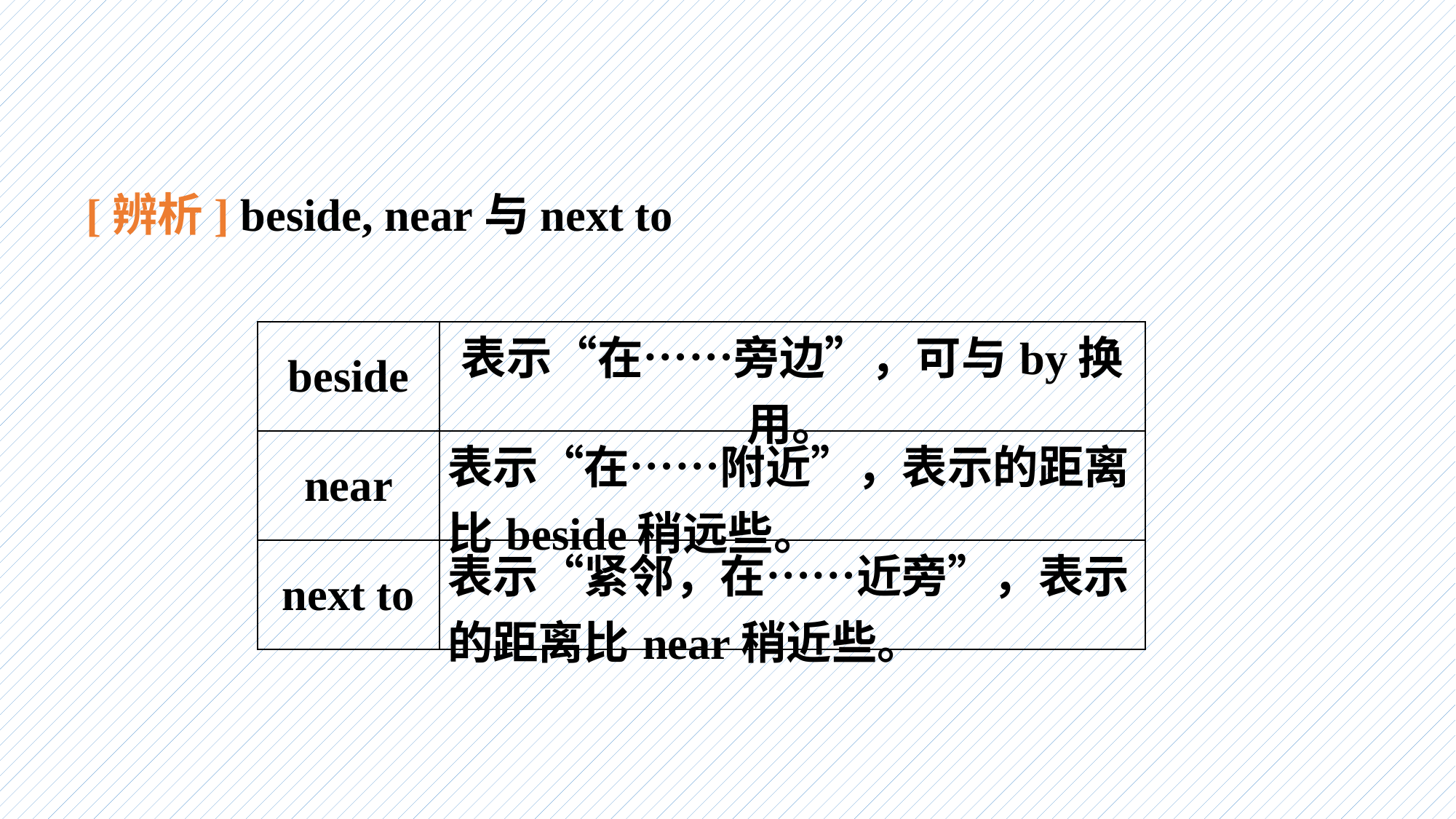

[辨析] beside, near与next to
| beside | 表示“在……旁边”，可与by换用。 |
| --- | --- |
| near | 表示“在……附近”，表示的距离比beside稍远些。 |
| next to | 表示“紧邻，在……近旁”，表示的距离比near稍近些。 |